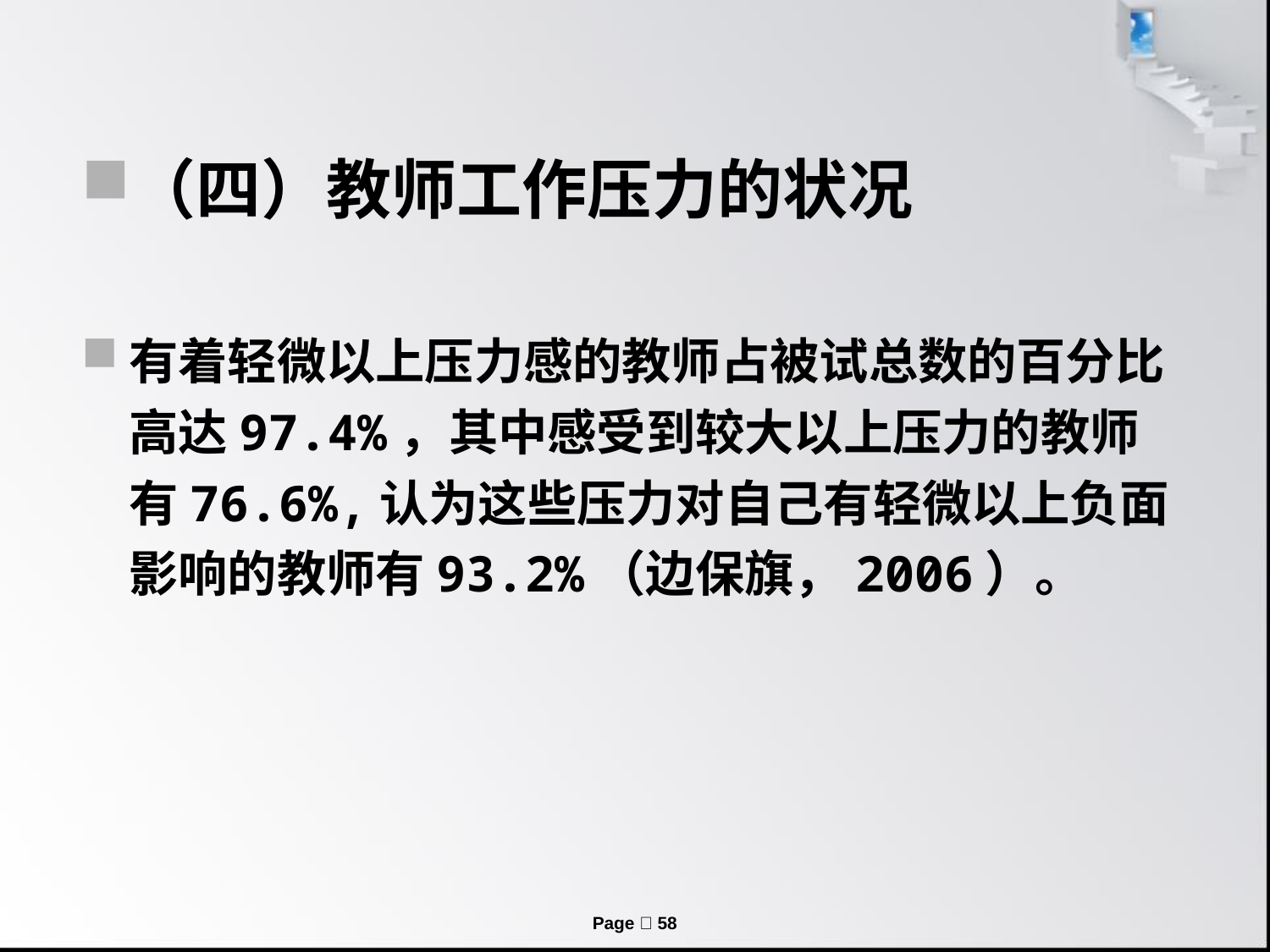

（四）教师工作压力的状况

有着轻微以上压力感的教师占被试总数的百分比高达97.4%，其中感受到较大以上压力的教师有76.6%,认为这些压力对自己有轻微以上负面影响的教师有93.2%（边保旗，2006）。